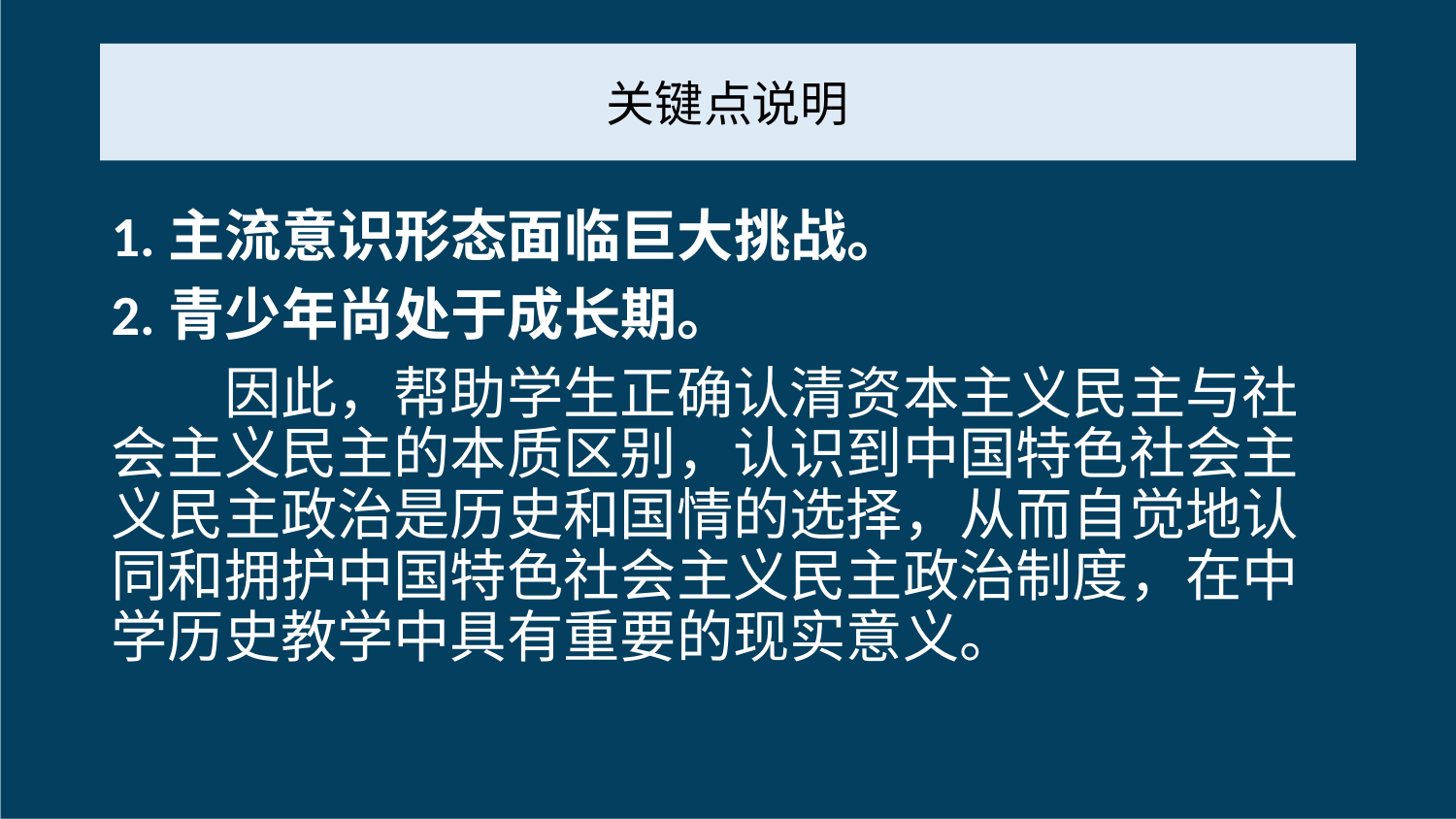

# 关键点说明
1.主流意识形态面临巨大挑战。
2.青少年尚处于成长期。
　　因此，帮助学生正确认清资本主义民主与社会主义民主的本质区别，认识到中国特色社会主义民主政治是历史和国情的选择，从而自觉地认同和拥护中国特色社会主义民主政治制度，在中学历史教学中具有重要的现实意义。